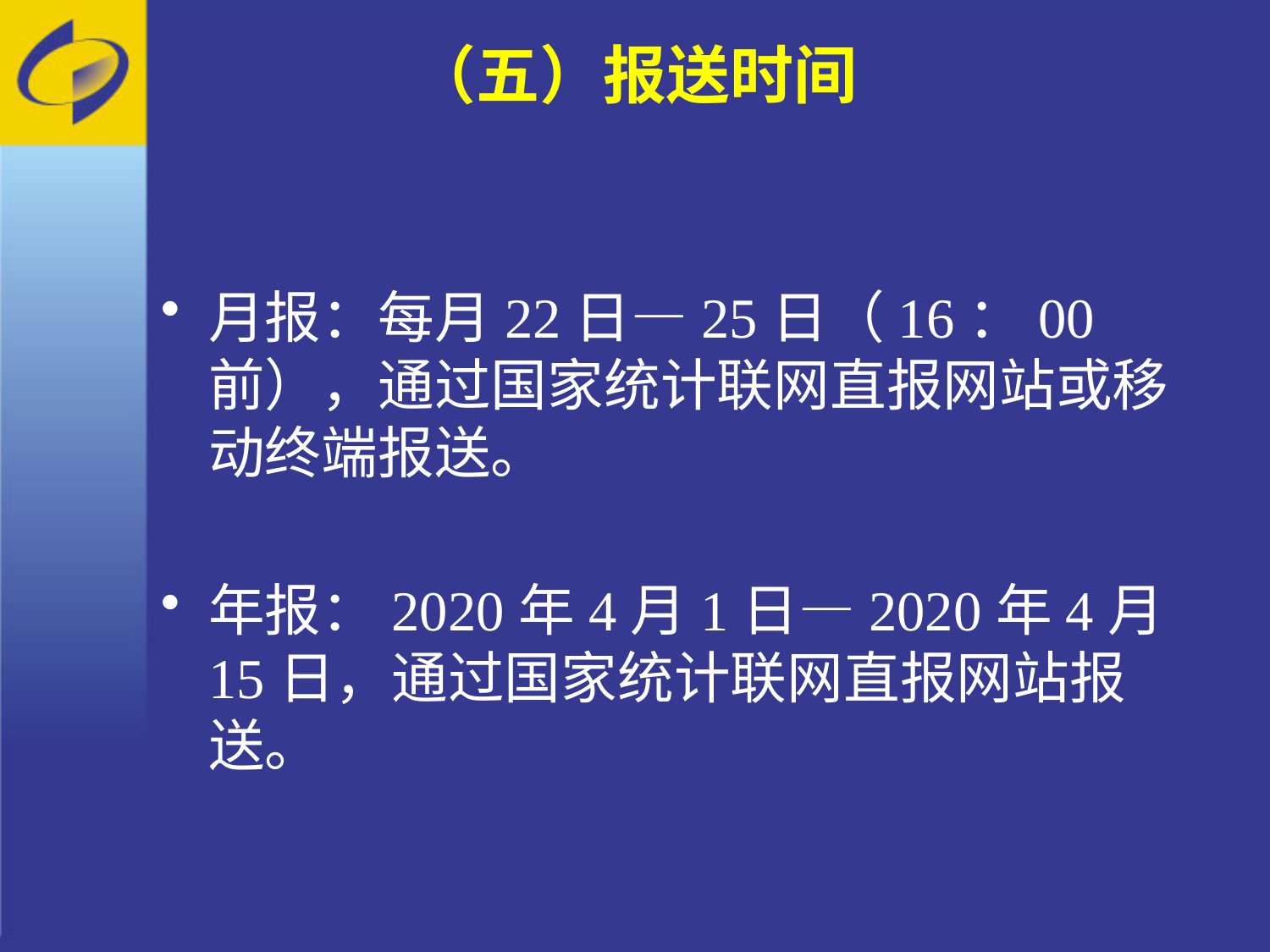

# （五）报送时间
月报：每月22日—25日（16：00前），通过国家统计联网直报网站或移动终端报送。

年报：2020年4月1日—2020年4月15日，通过国家统计联网直报网站报送。